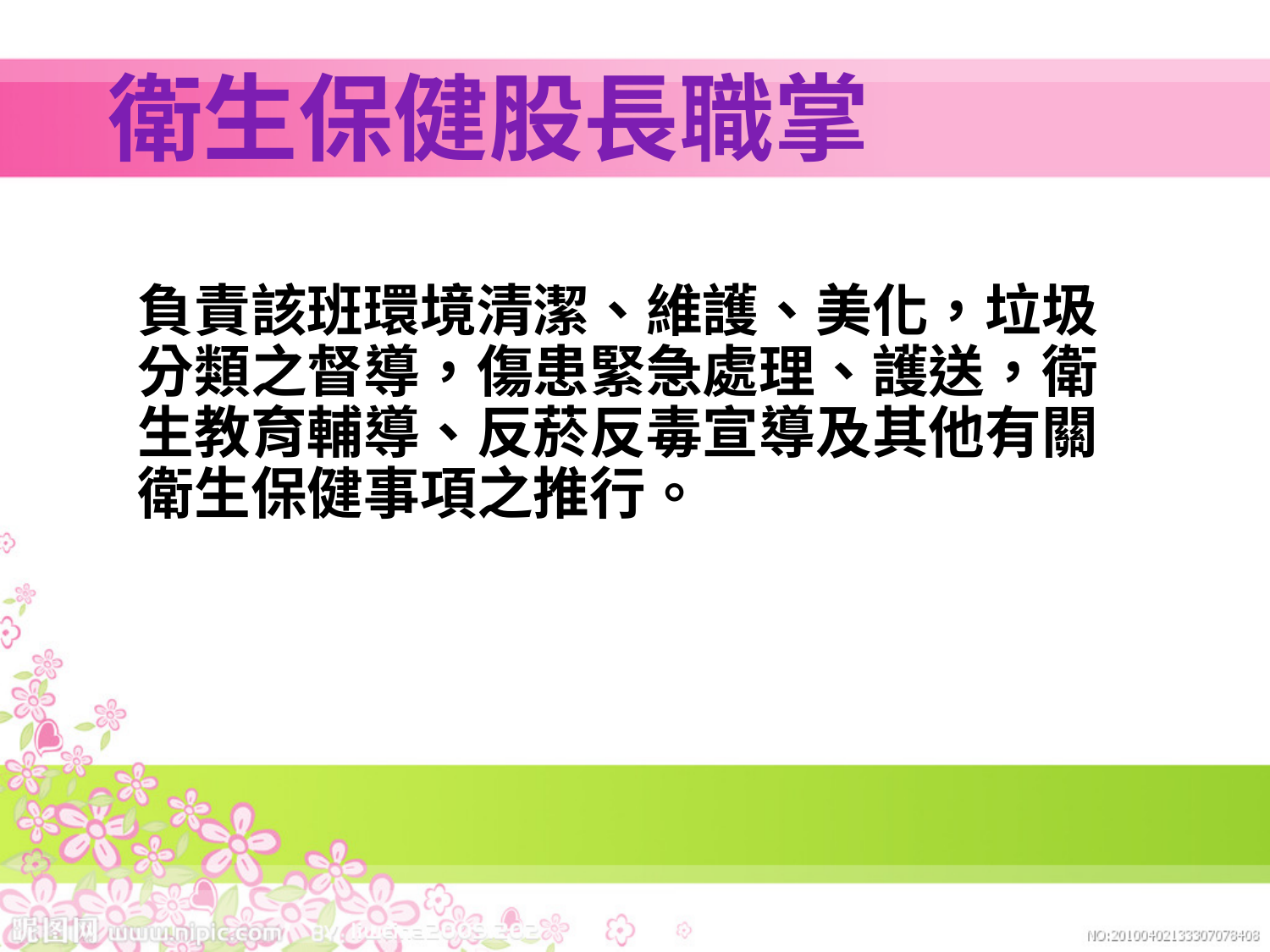

# 衛生保健股長職掌
負責該班環境清潔、維護、美化，垃圾分類之督導，傷患緊急處理、護送，衛生教育輔導、反菸反毒宣導及其他有關衛生保健事項之推行。